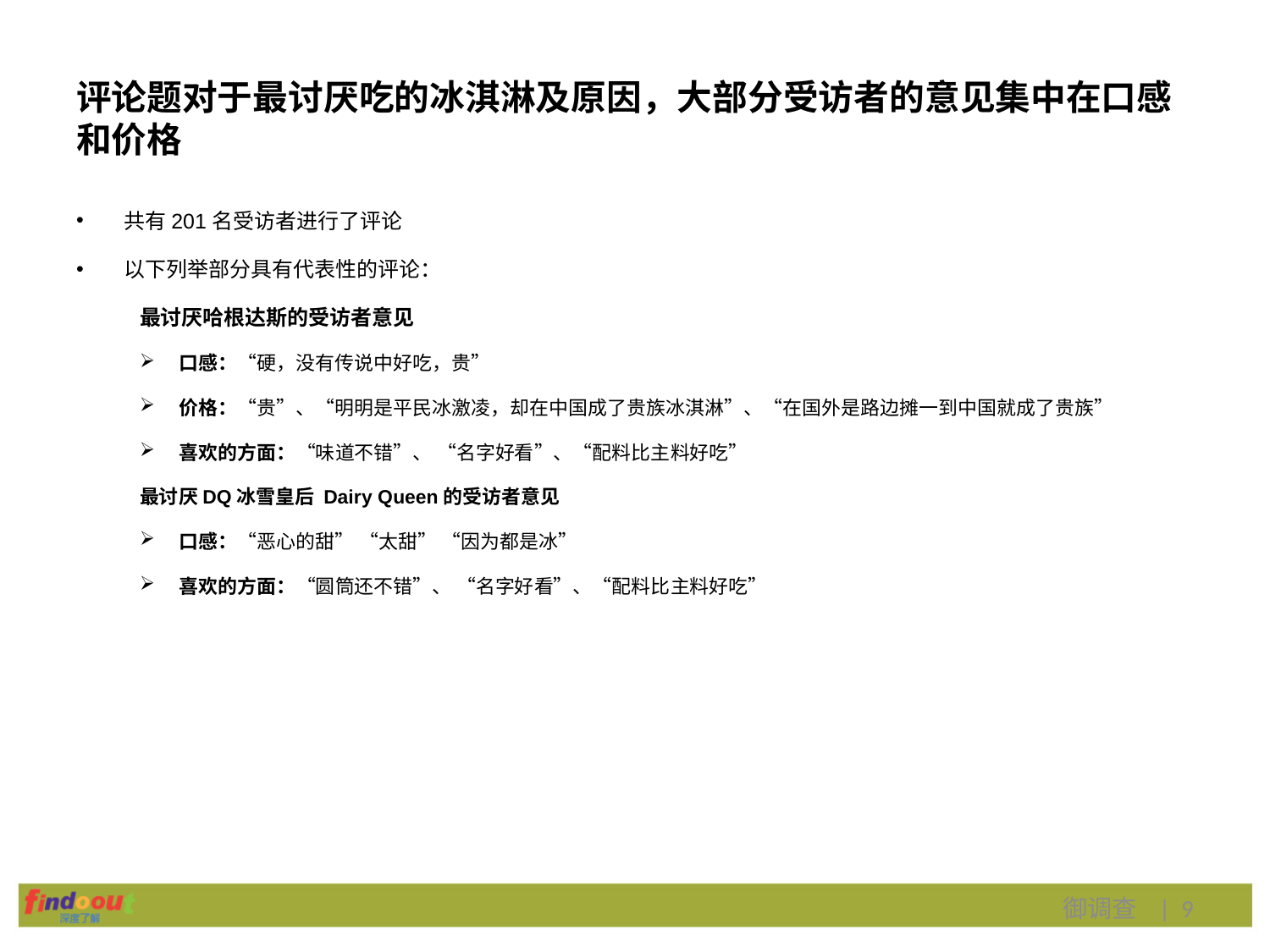

# 评论题对于最讨厌吃的冰淇淋及原因，大部分受访者的意见集中在口感和价格
共有201名受访者进行了评论
以下列举部分具有代表性的评论：
最讨厌哈根达斯的受访者意见
口感：“硬，没有传说中好吃，贵”
价格：“贵”、“明明是平民冰激凌，却在中国成了贵族冰淇淋”、“在国外是路边摊一到中国就成了贵族”
喜欢的方面：“味道不错”、 “名字好看”、“配料比主料好吃”
最讨厌DQ冰雪皇后 Dairy Queen的受访者意见
口感：“恶心的甜” “太甜” “因为都是冰”
喜欢的方面：“圆筒还不错”、 “名字好看”、“配料比主料好吃”

御调查  |  9